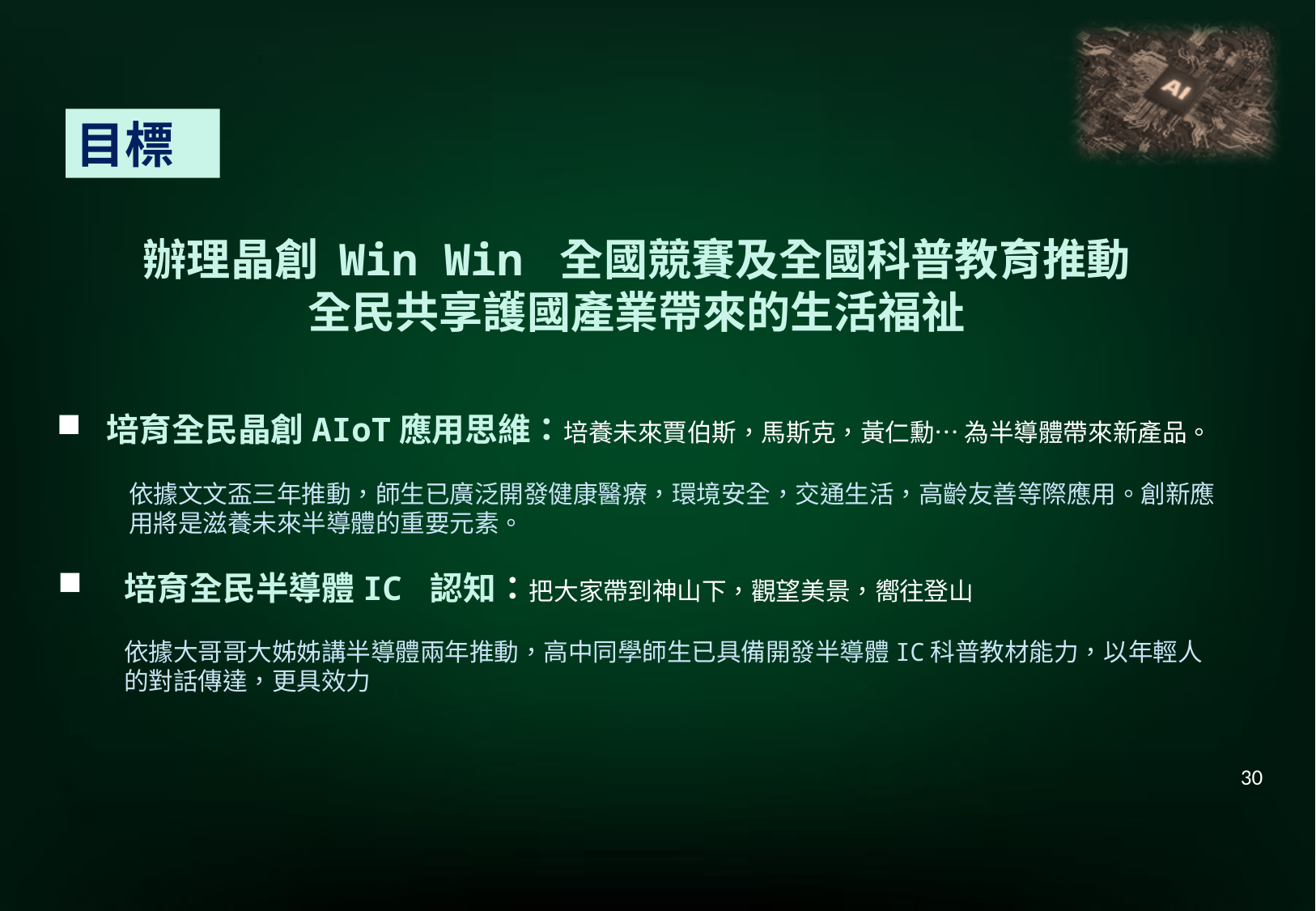

目標
辦理晶創 Win Win 全國競賽及全國科普教育推動
全民共享護國產業帶來的生活福祉

培育全民晶創AIoT應用思維：培養未來賈伯斯，馬斯克，黃仁勳… 為半導體帶來新產品。

依據文文盃三年推動，師生已廣泛開發健康醫療，環境安全，交通生活，高齡友善等際應用。創新應用將是滋養未來半導體的重要元素。

培育全民半導體IC 認知：把大家帶到神山下，觀望美景，嚮往登山

依據大哥哥大姊姊講半導體兩年推動，高中同學師生已具備開發半導體IC科普教材能力，以年輕人的對話傳達，更具效力
30